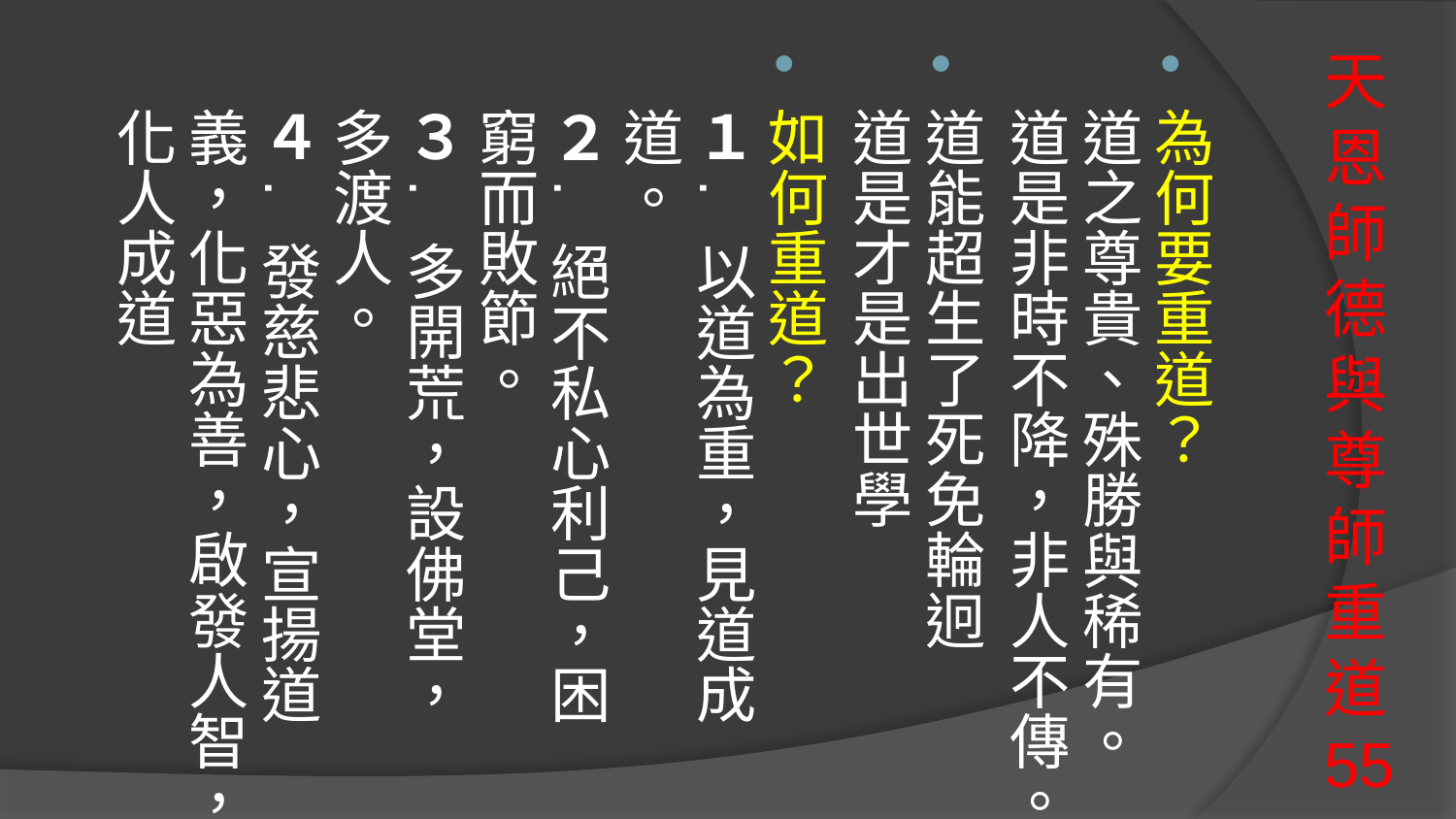

# 天恩師德與尊師重道 55
為何要重道？
道之尊貴、殊勝與稀有。道是非時不降，非人不傳。
道能超生了死免輪迥
道是才是出世學
如何重道？
１.  以道為重，見道成道。
２.  絕不私心利己，困窮而敗節。
３.  多開荒，設佛堂，多渡人。
４.  發慈悲心，宣揚道義，化惡為善，啟發人智，化人成道